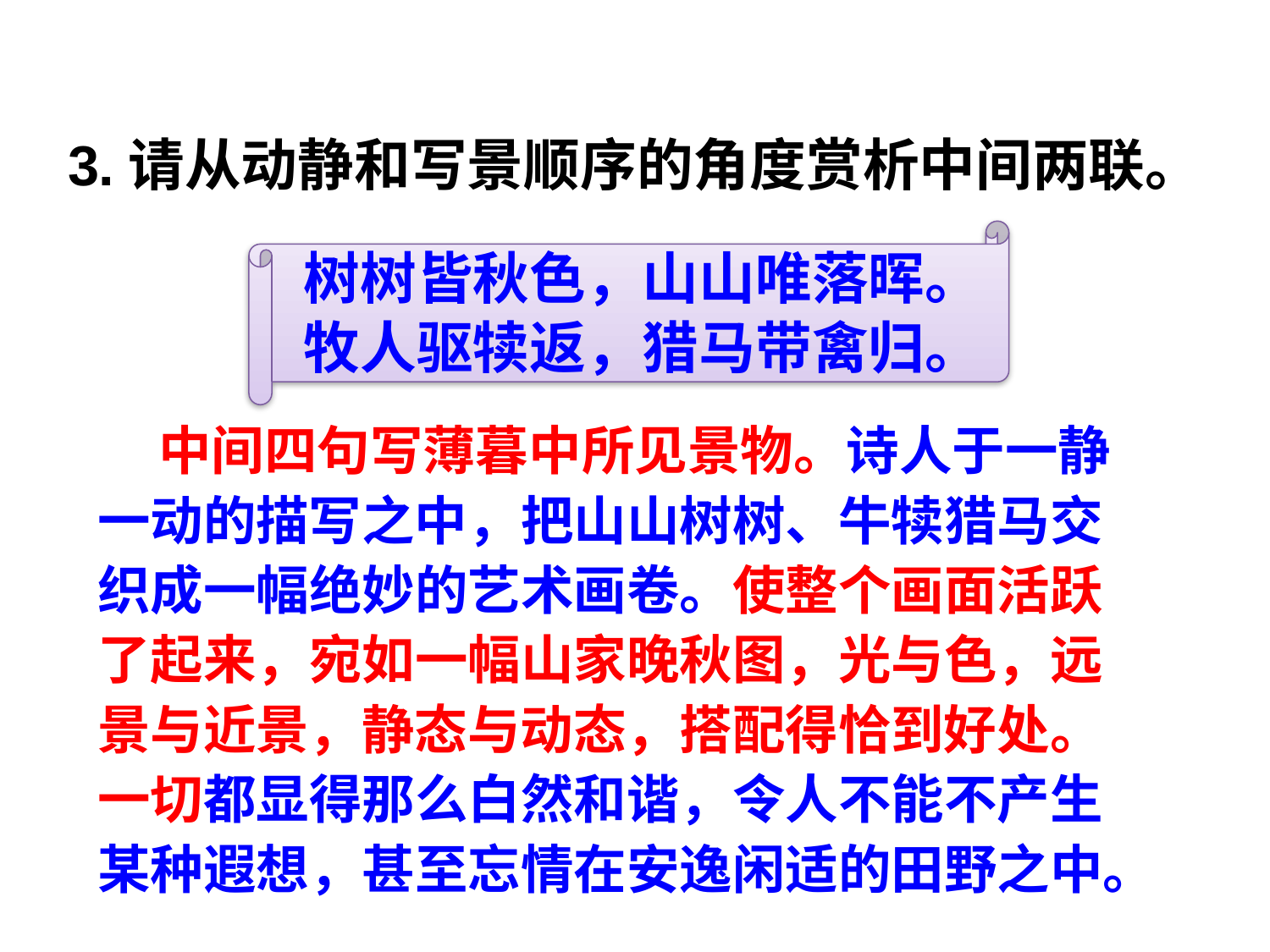

3.请从动静和写景顺序的角度赏析中间两联。

树树皆秋色，山山唯落晖。
牧人驱犊返，猎马带禽归。
    中间四句写薄暮中所见景物。诗人于一静一动的描写之中，把山山树树、牛犊猎马交织成一幅绝妙的艺术画卷。使整个画面活跃了起来，宛如一幅山家晚秋图，光与色，远景与近景，静态与动态，搭配得恰到好处。一切都显得那么白然和谐，令人不能不产生某种遐想，甚至忘情在安逸闲适的田野之中。